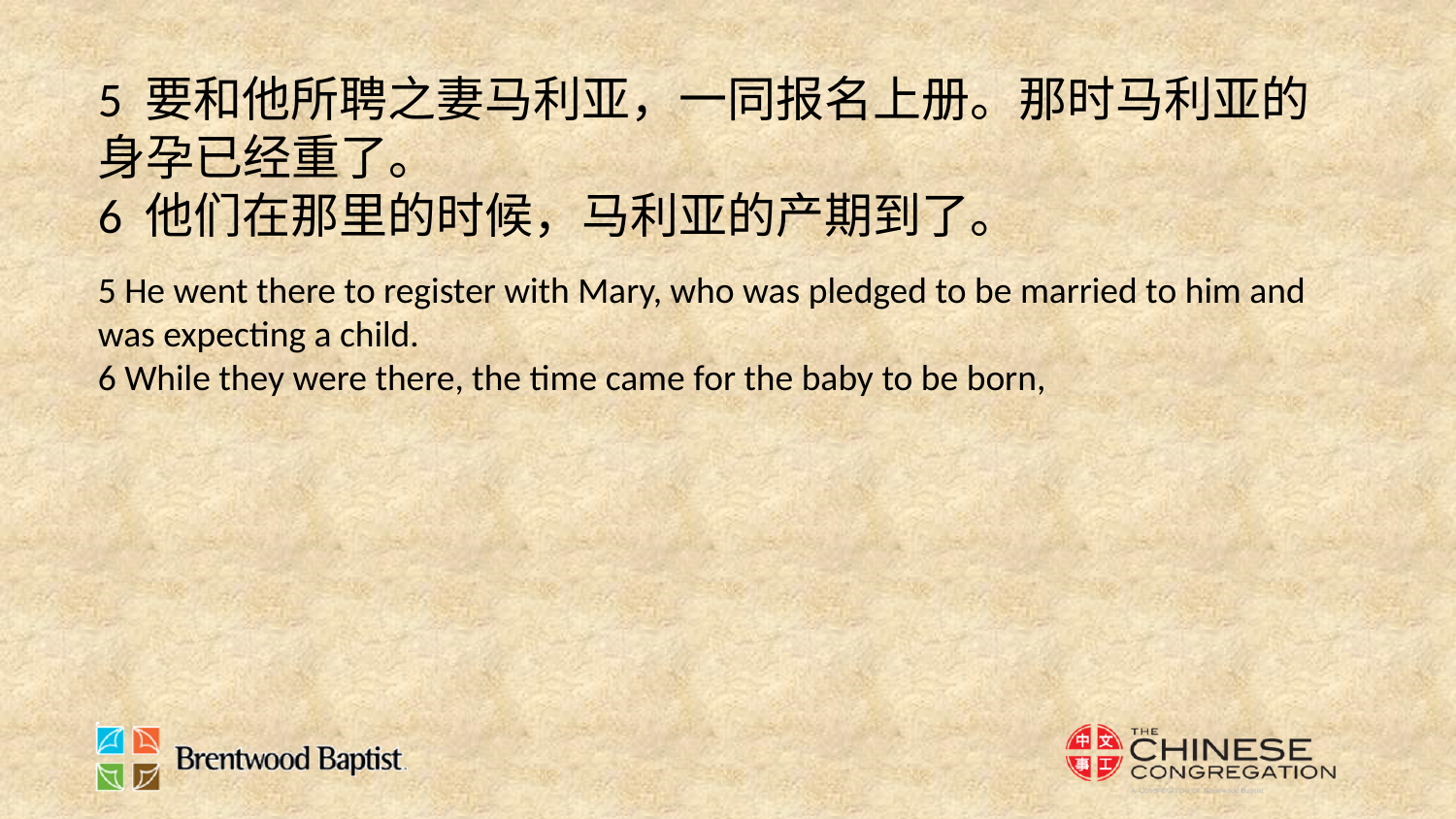

5 要和他所聘之妻马利亚，一同报名上册。那时马利亚的身孕已经重了。
6 他们在那里的时候，马利亚的产期到了。

5 He went there to register with Mary, who was pledged to be married to him and was expecting a child.
6 While they were there, the time came for the baby to be born,